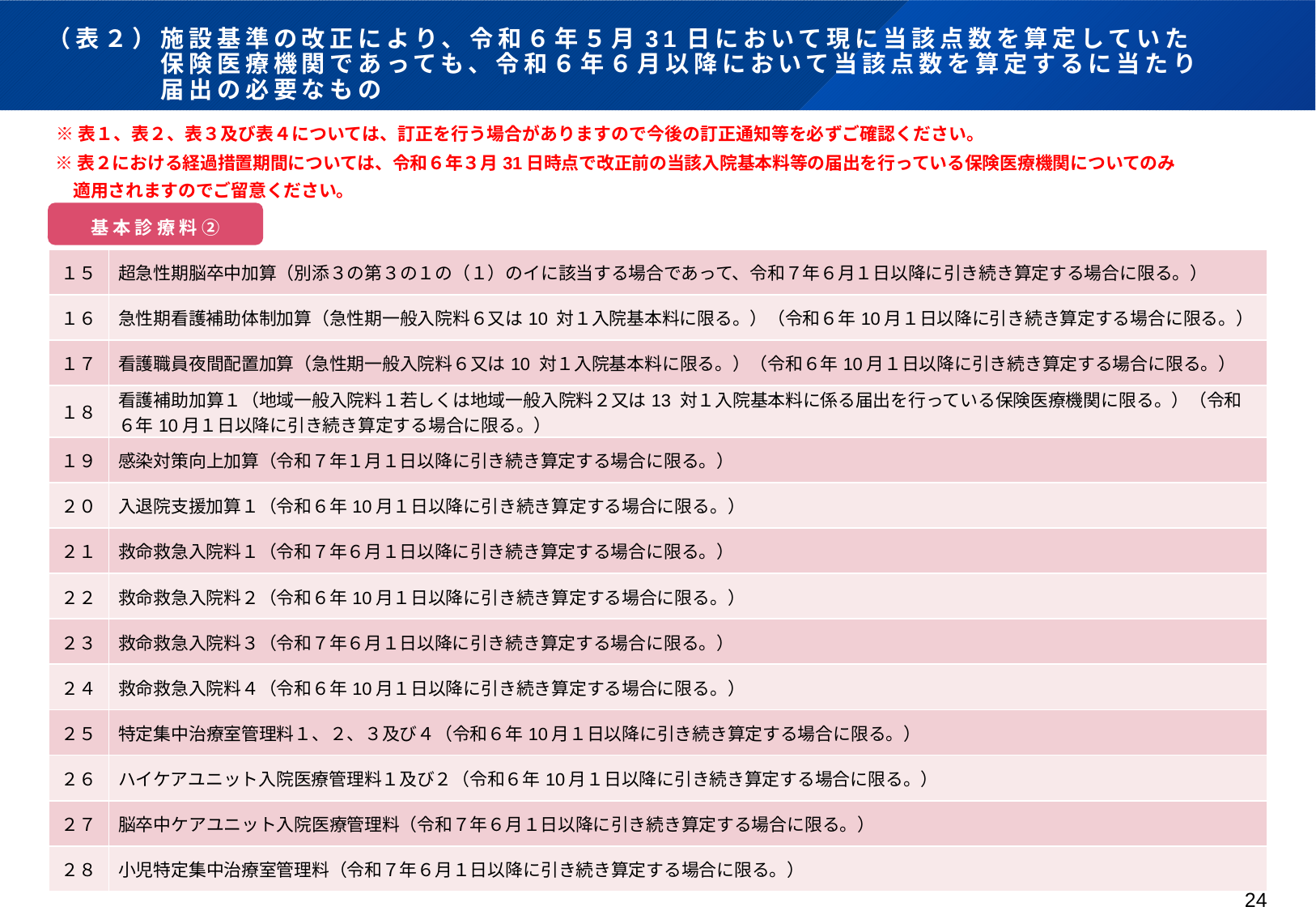

# （表２）施設基準の改正により、令和６年５月31日において現に当該点数を算定していた 　　　　保険医療機関であっても、令和６年６月以降において当該点数を算定するに当たり 　　　　届出の必要なもの
※表１、表２、表３及び表４については、訂正を行う場合がありますので今後の訂正通知等を必ずご確認ください。
※表２における経過措置期間については、令和６年３月31日時点で改正前の当該入院基本料等の届出を行っている保険医療機関についてのみ
　適用されますのでご留意ください。
基本診療料②
| １５ | 超急性期脳卒中加算（別添３の第３の１の（１）のイに該当する場合であって、令和７年６月１日以降に引き続き算定する場合に限る。） |
| --- | --- |
| １６ | 急性期看護補助体制加算（急性期一般入院料６又は10 対１入院基本料に限る。）（令和６年10月１日以降に引き続き算定する場合に限る。） |
| １７ | 看護職員夜間配置加算（急性期一般入院料６又は10 対１入院基本料に限る。）（令和６年10月１日以降に引き続き算定する場合に限る。） |
| １８ | 看護補助加算１（地域一般入院料１若しくは地域一般入院料２又は13 対１入院基本料に係る届出を行っている保険医療機関に限る。）（令和６年10月１日以降に引き続き算定する場合に限る。） |
| １９ | 感染対策向上加算（令和７年１月１日以降に引き続き算定する場合に限る。） |
| ２０ | 入退院支援加算１（令和６年10月１日以降に引き続き算定する場合に限る。） |
| ２１ | 救命救急入院料１（令和７年６月１日以降に引き続き算定する場合に限る。） |
| ２２ | 救命救急入院料２（令和６年10月１日以降に引き続き算定する場合に限る。） |
| ２３ | 救命救急入院料３（令和７年６月１日以降に引き続き算定する場合に限る。） |
| ２４ | 救命救急入院料４（令和６年10月１日以降に引き続き算定する場合に限る。） |
| ２５ | 特定集中治療室管理料１、２、３及び４（令和６年10月１日以降に引き続き算定する場合に限る。） |
| ２６ | ハイケアユニット入院医療管理料１及び２（令和６年10月１日以降に引き続き算定する場合に限る。） |
| ２７ | 脳卒中ケアユニット入院医療管理料（令和７年６月１日以降に引き続き算定する場合に限る。） |
| ２８ | 小児特定集中治療室管理料（令和７年６月１日以降に引き続き算定する場合に限る。） |
24